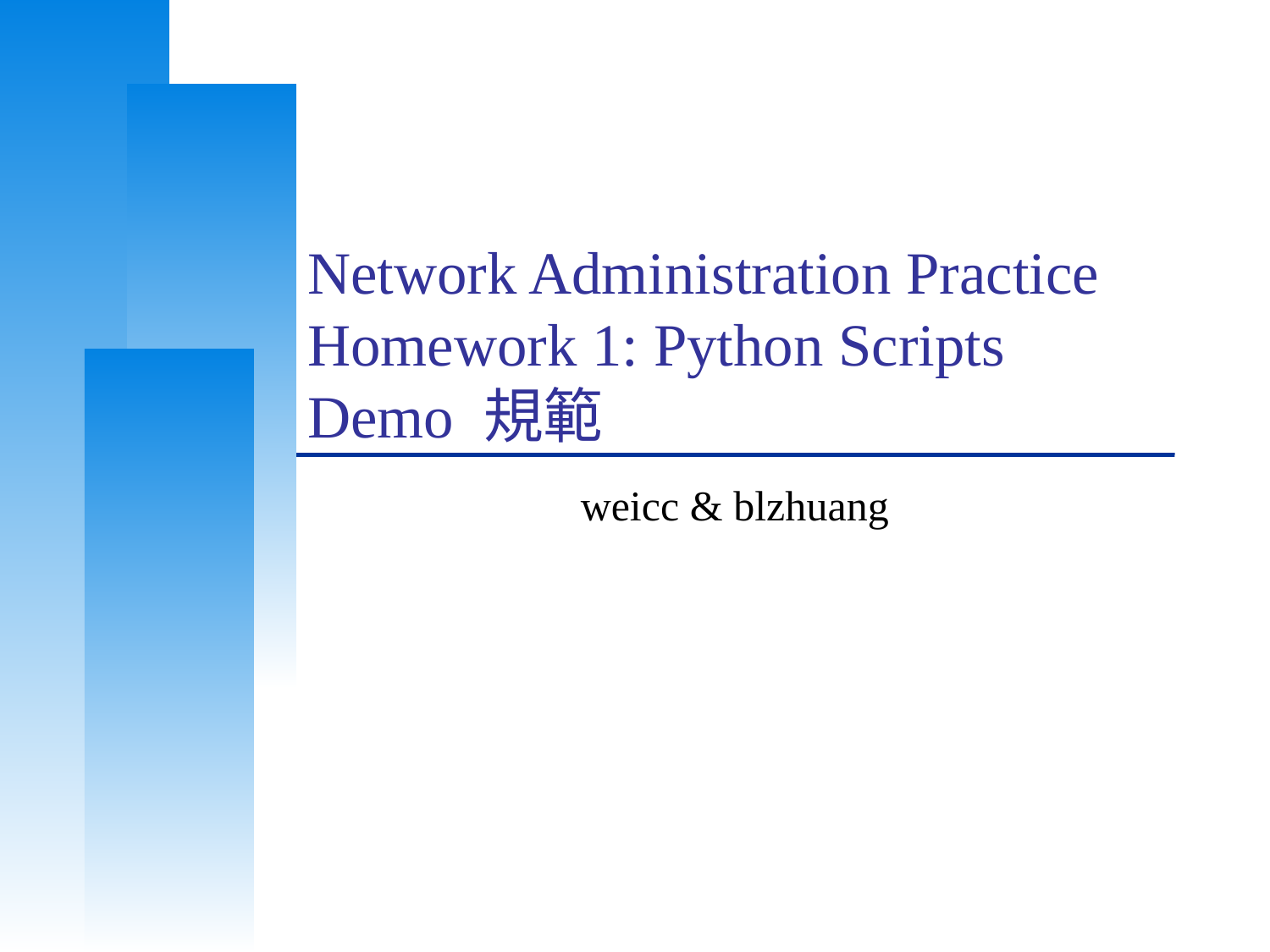

# Network Administration Practice Homework 1: Python Scripts Demo 規範
weicc & blzhuang